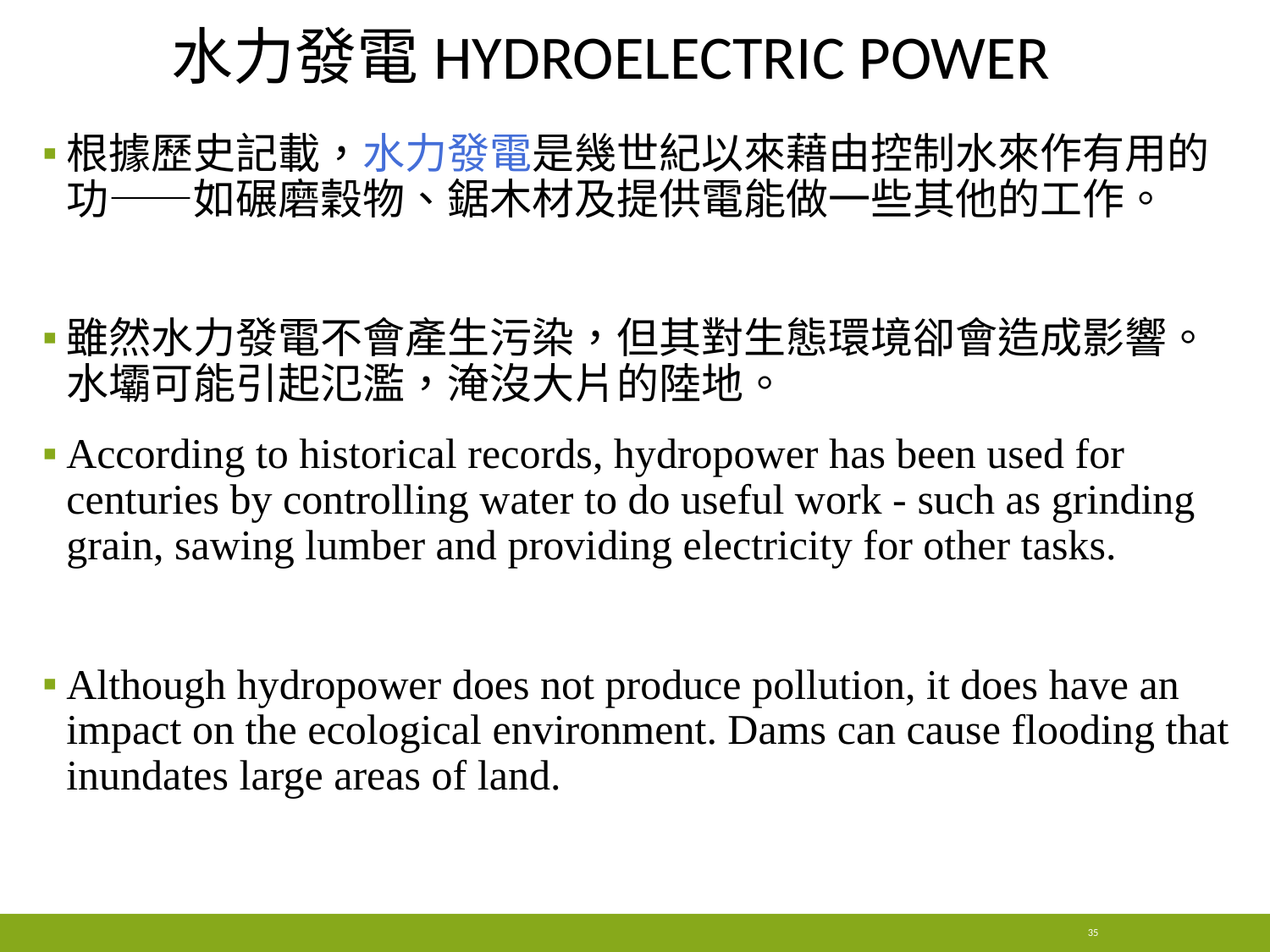

# 水力發電hydroelectric power
根據歷史記載，水力發電是幾世紀以來藉由控制水來作有用的功——如碾磨穀物、鋸木材及提供電能做一些其他的工作。

雖然水力發電不會產生污染，但其對生態環境卻會造成影響。水壩可能引起氾濫，淹沒大片的陸地。
According to historical records, hydropower has been used for centuries by controlling water to do useful work - such as grinding grain, sawing lumber and providing electricity for other tasks.

Although hydropower does not produce pollution, it does have an impact on the ecological environment. Dams can cause flooding that inundates large areas of land.
35